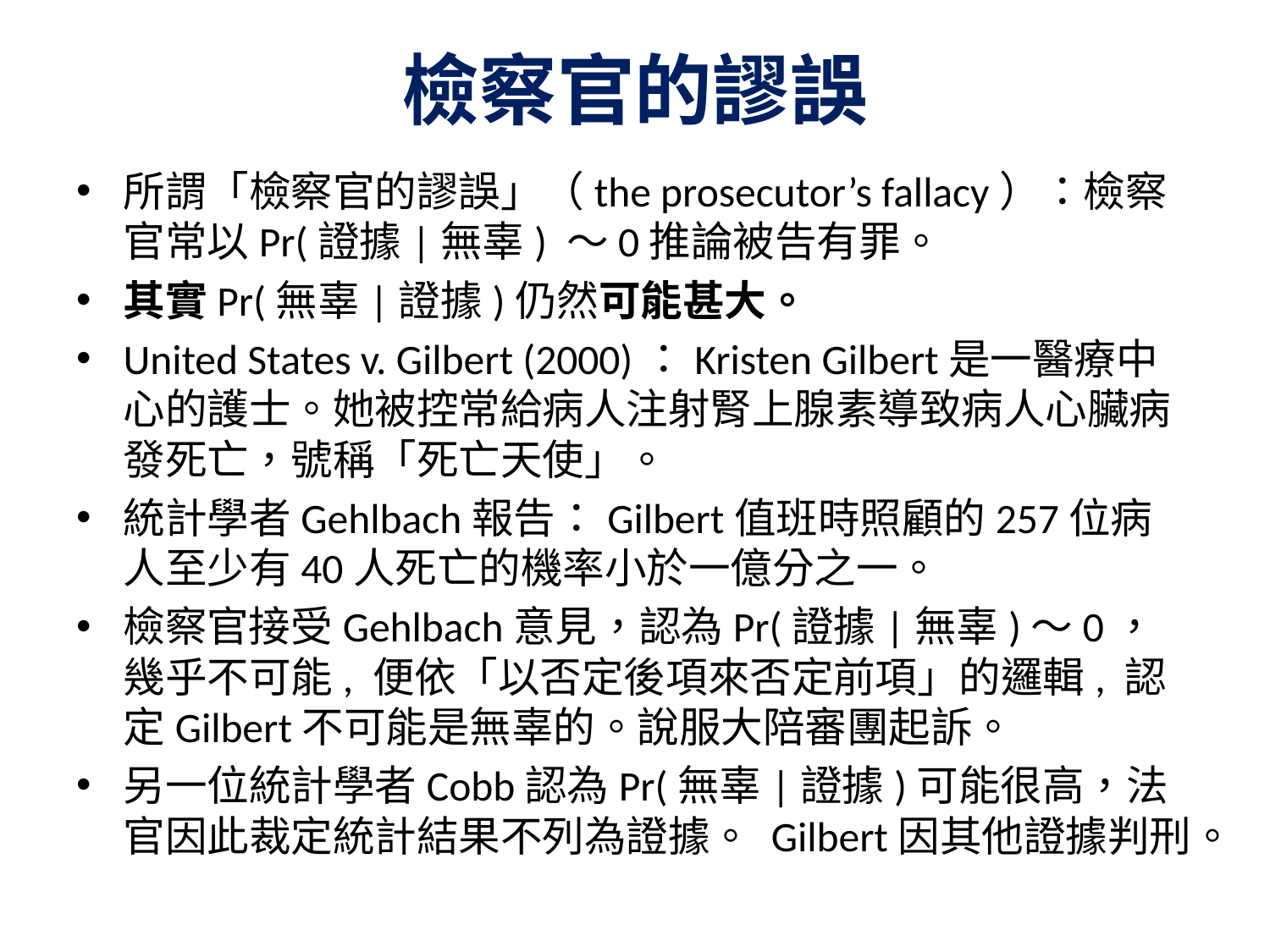

# 檢察官的謬誤
所謂「檢察官的謬誤」（the prosecutor’s fallacy）：檢察官常以Pr(證據|無辜) ～0推論被告有罪。
其實Pr(無辜|證據)仍然可能甚大。
United States v. Gilbert (2000)：Kristen Gilbert是一醫療中心的護士。她被控常給病人注射腎上腺素導致病人心臟病發死亡，號稱「死亡天使」。
統計學者Gehlbach報告：Gilbert值班時照顧的257位病人至少有40人死亡的機率小於一億分之一。
檢察官接受Gehlbach意見，認為Pr(證據|無辜)～0，幾乎不可能, 便依「以否定後項來否定前項」的邏輯, 認定Gilbert不可能是無辜的。說服大陪審團起訴。
另一位統計學者Cobb認為Pr(無辜|證據)可能很高，法官因此裁定統計結果不列為證據。 Gilbert因其他證據判刑。